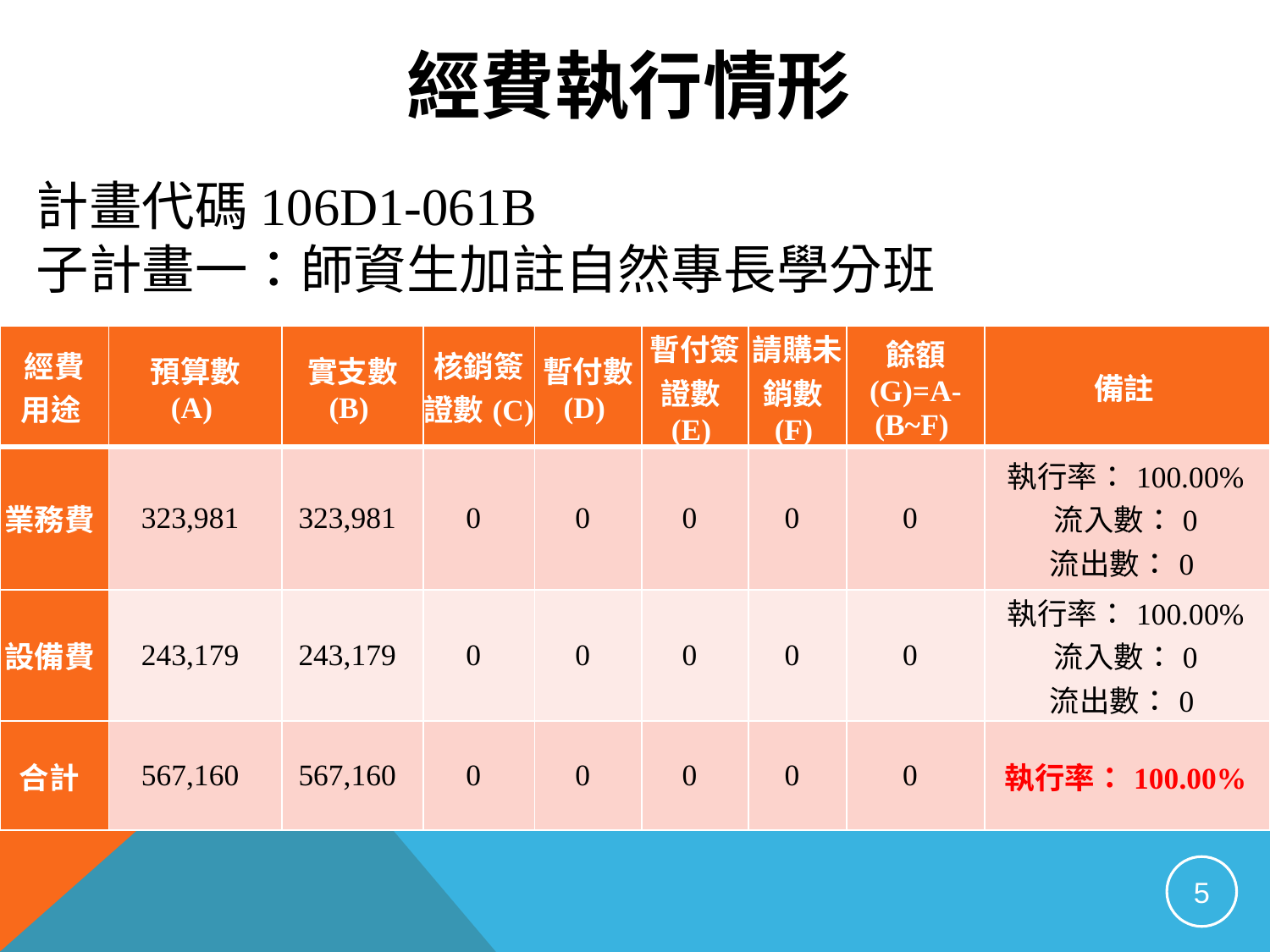

# 經費執行情形
計畫代碼106D1-061B
子計畫一：師資生加註自然專長學分班
| 經費 用途 | 預算數 (A) | 實支數 (B) | 核銷簽證數(C) | 暫付數 (D) | 暫付簽證數(E) | 請購未銷數(F) | 餘額 (G)=A-(B~F) | 備註 |
| --- | --- | --- | --- | --- | --- | --- | --- | --- |
| 業務費 | 323,981 | 323,981 | 0 | 0 | 0 | 0 | 0 | 執行率：100.00% 流入數：0 流出數：0 |
| 設備費 | 243,179 | 243,179 | 0 | 0 | 0 | 0 | 0 | 執行率：100.00% 流入數：0 流出數：0 |
| 合計 | 567,160 | 567,160 | 0 | 0 | 0 | 0 | 0 | 執行率：100.00% |
5